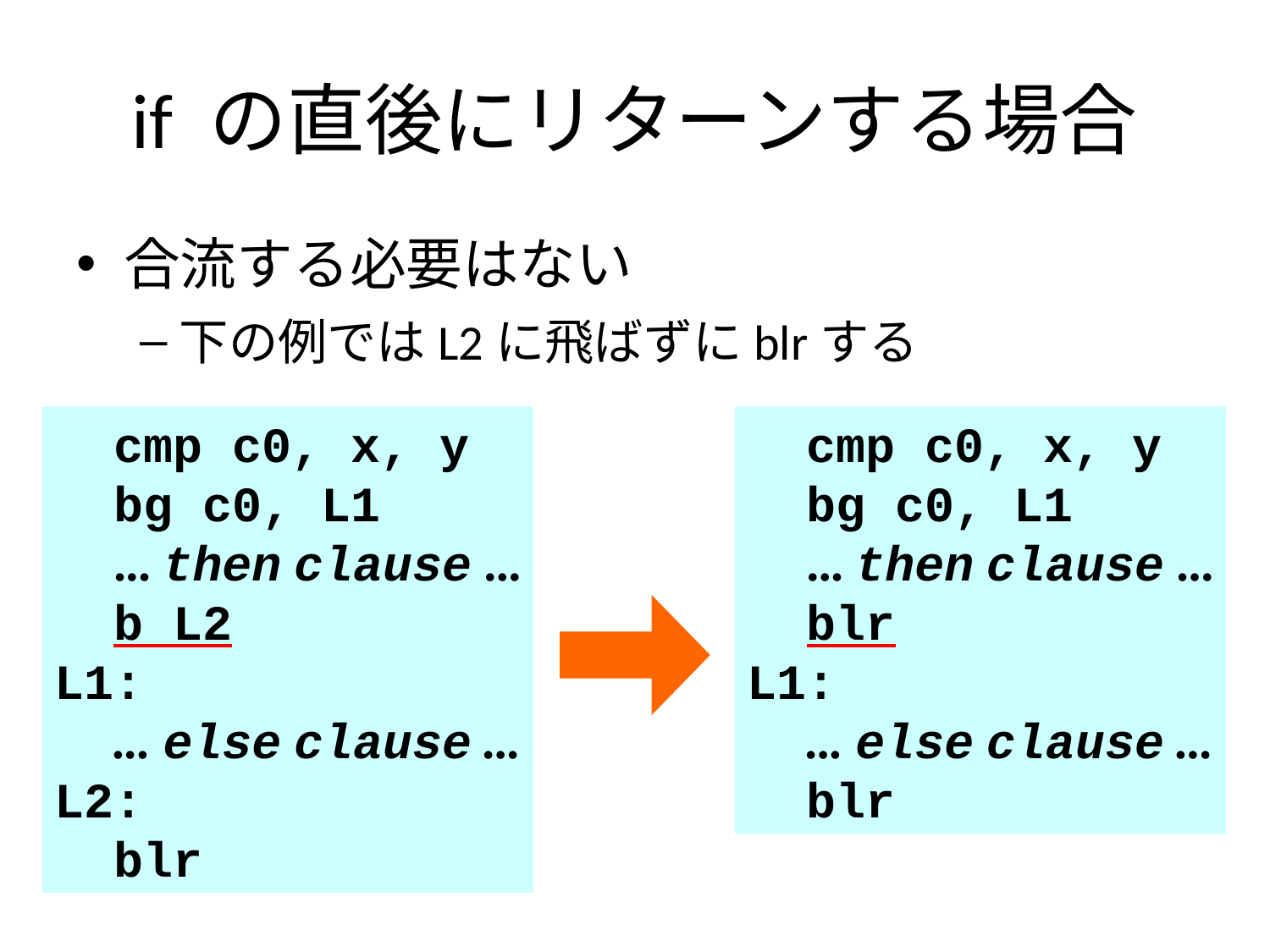

# if の直後にリターンする場合
合流する必要はない
下の例ではL2に飛ばずにblrする

  cmp c0, x, y
  bg c0, L1
  ... then clause ...
  b L2
L1:
  ... else clause ...
L2:
  blr
  cmp c0, x, y
  bg c0, L1
  ... then clause ...
  blr
L1:
  ... else clause ...
  blr